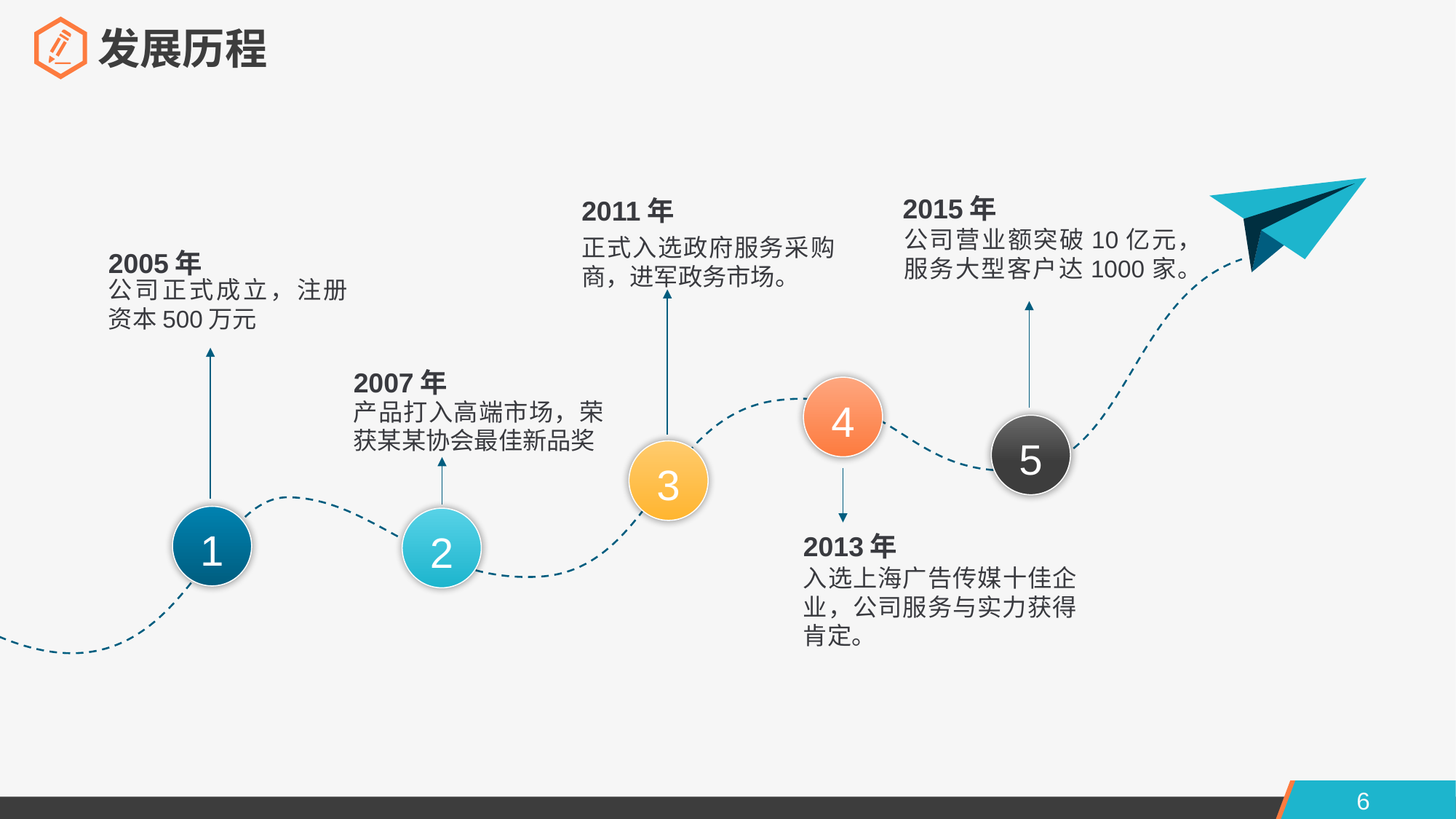

发展历程

2015年
2011年
公司营业额突破10亿元，服务大型客户达1000家。
正式入选政府服务采购商，进军政务市场。
2005年

公司正式成立，注册资本500万元
2007年
4
产品打入高端市场，荣获某某协会最佳新品奖
5
3
1
2
2013年
入选上海广告传媒十佳企业，公司服务与实力获得肯定。